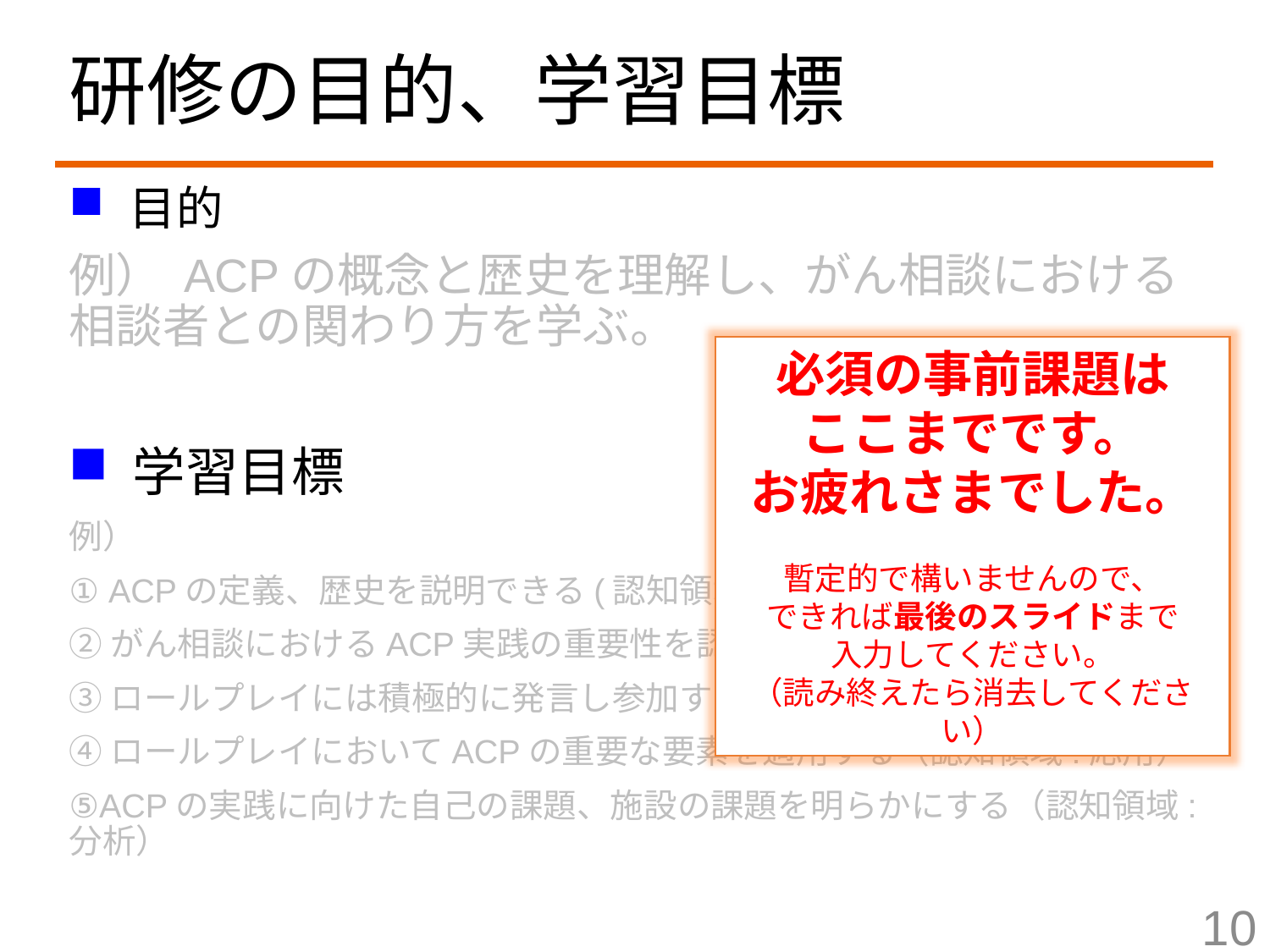

# 研修の目的、学習目標
目的
例） ACPの概念と歴史を理解し、がん相談における相談者との関わり方を学ぶ。

必須の事前課題は
ここまでです。
お疲れさまでした。

暫定的で構いませんので、
できれば最後のスライドまで
入力してください。
（読み終えたら消去してください）
学習目標
例）
① ACPの定義、歴史を説明できる(認知領域:理解)
②がん相談におけるACP実践の重要性を認める　(情意領域:受容)
③ロールプレイには積極的に発言し参加する（情意領域:価値づけ）
④ロールプレイにおいてACPの重要な要素を適用する（認知領域:応用）
⑤ACPの実践に向けた自己の課題、施設の課題を明らかにする（認知領域:分析）

10